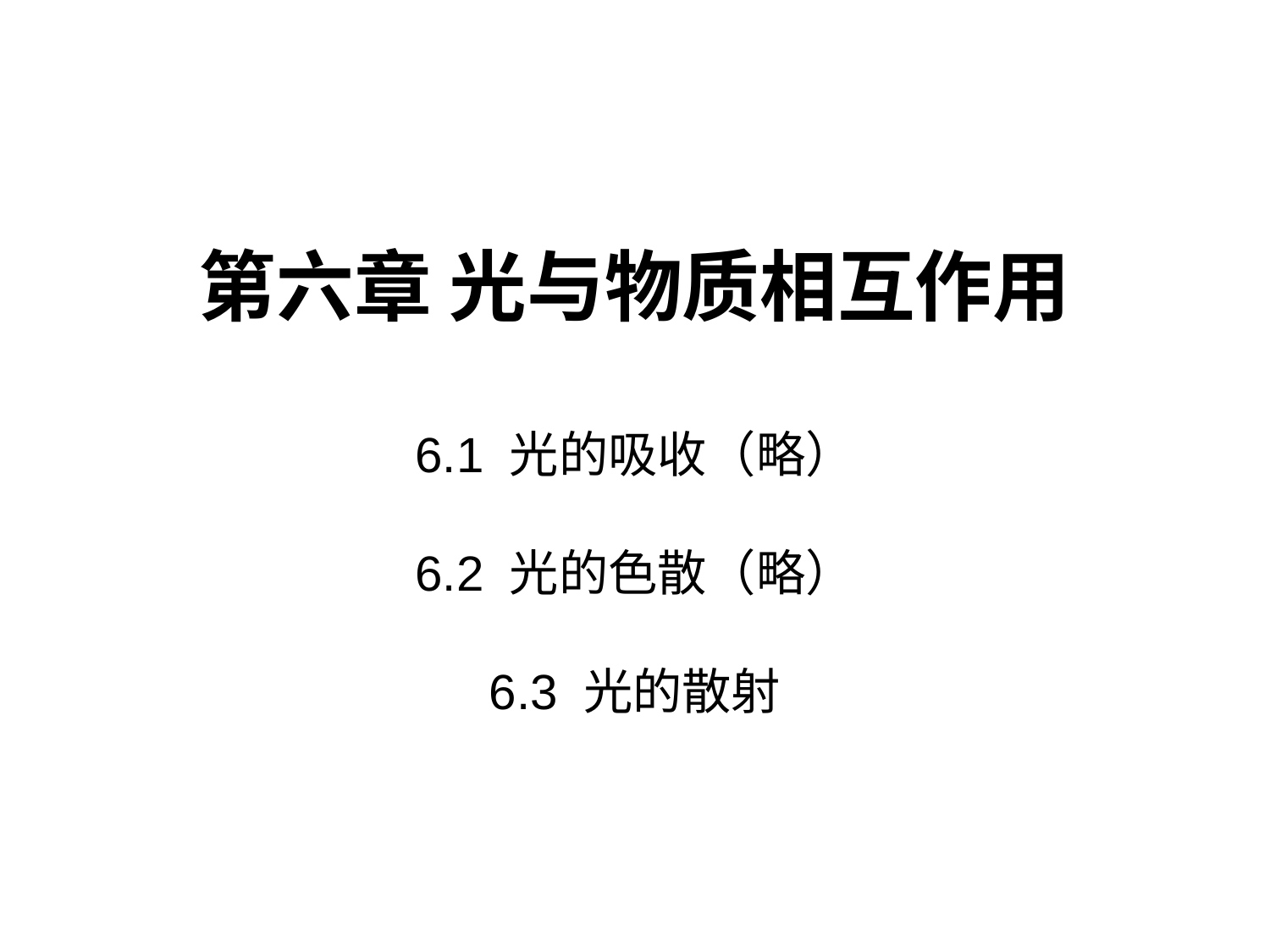

# 第六章 光与物质相互作用 6.1 光的吸收（略） 6.2 光的色散（略） 6.3 光的散射